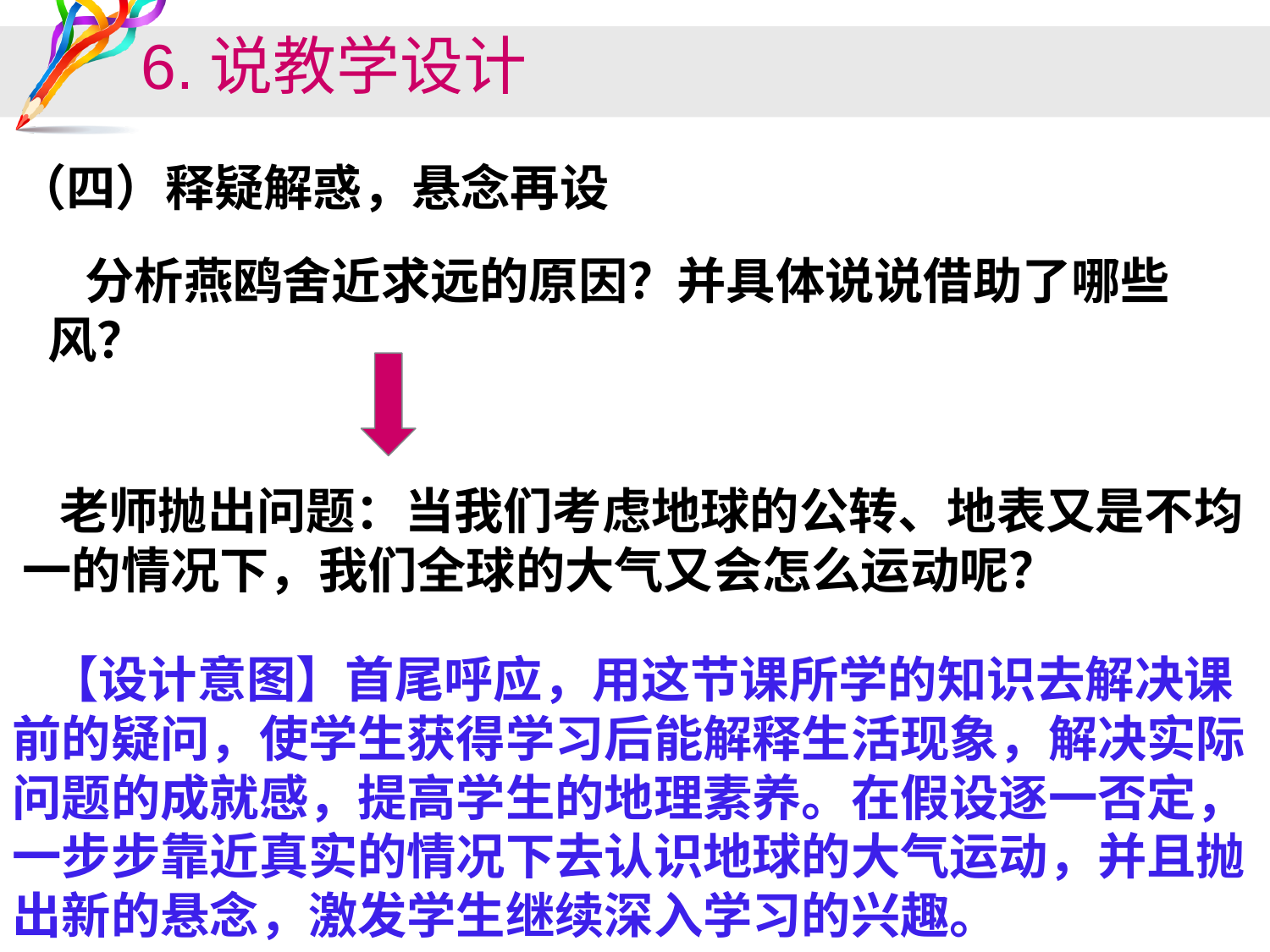

# 6.说教学设计
（四）释疑解惑，悬念再设
分析燕鸥舍近求远的原因？并具体说说借助了哪些风？

老师抛出问题：当我们考虑地球的公转、地表又是不均一的情况下，我们全球的大气又会怎么运动呢？
【设计意图】首尾呼应，用这节课所学的知识去解决课前的疑问，使学生获得学习后能解释生活现象，解决实际问题的成就感，提高学生的地理素养。在假设逐一否定，一步步靠近真实的情况下去认识地球的大气运动，并且抛出新的悬念，激发学生继续深入学习的兴趣。